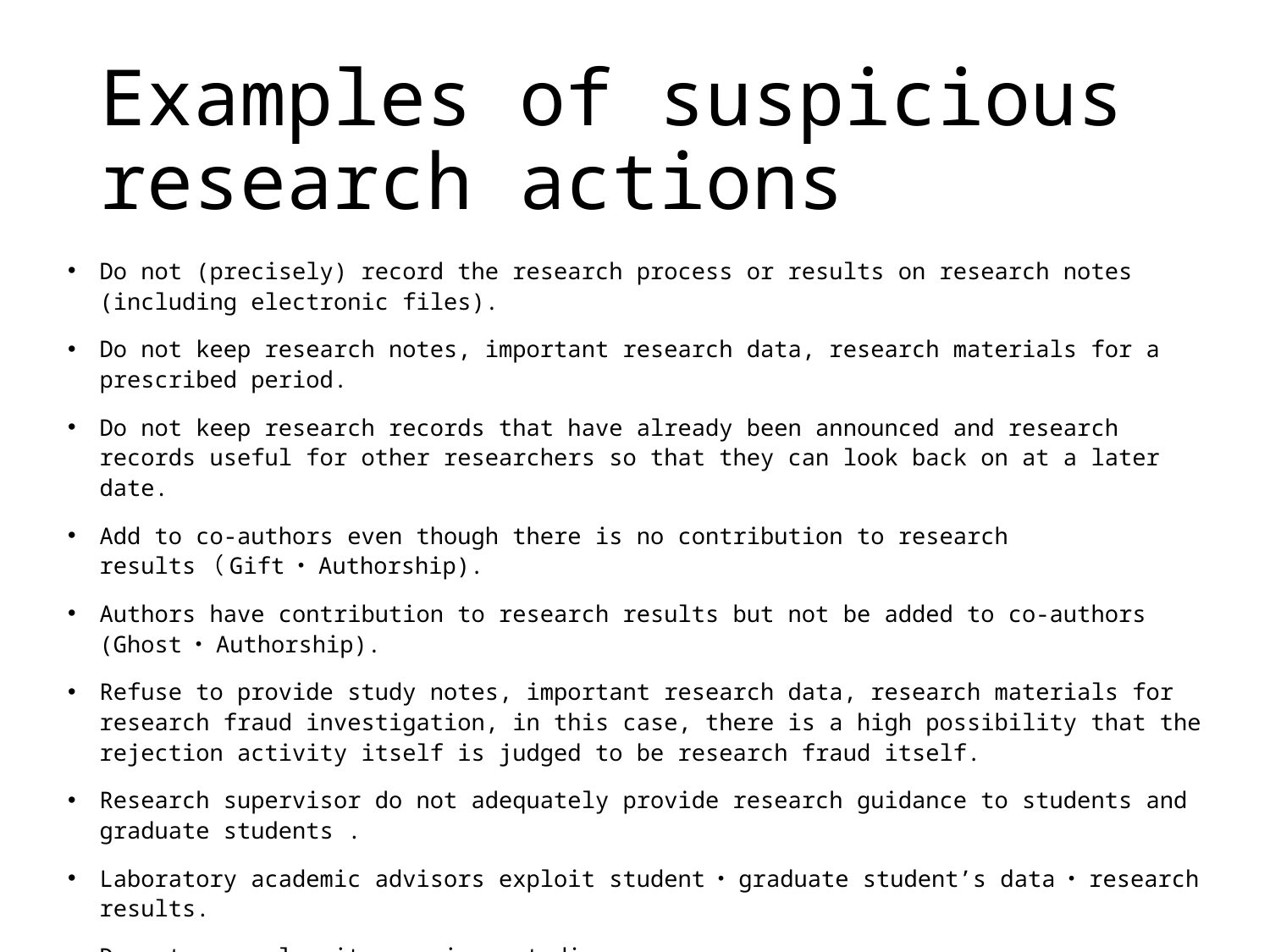

# Examples of suspicious research actions
Do not (precisely) record the research process or results on research notes (including electronic files).
Do not keep research notes, important research data, research materials for a prescribed period.
Do not keep research records that have already been announced and research records useful for other researchers so that they can look back on at a later date.
Add to co-authors even though there is no contribution to research results（Gift・Authorship).
Authors have contribution to research results but not be added to co-authors (Ghost・Authorship).
Refuse to provide study notes, important research data, research materials for research fraud investigation, in this case, there is a high possibility that the rejection activity itself is judged to be research fraud itself.
Research supervisor do not adequately provide research guidance to students and graduate students .
Laboratory academic advisors exploit student・graduate student’s data・research results.
Do not properly cite previous studies.